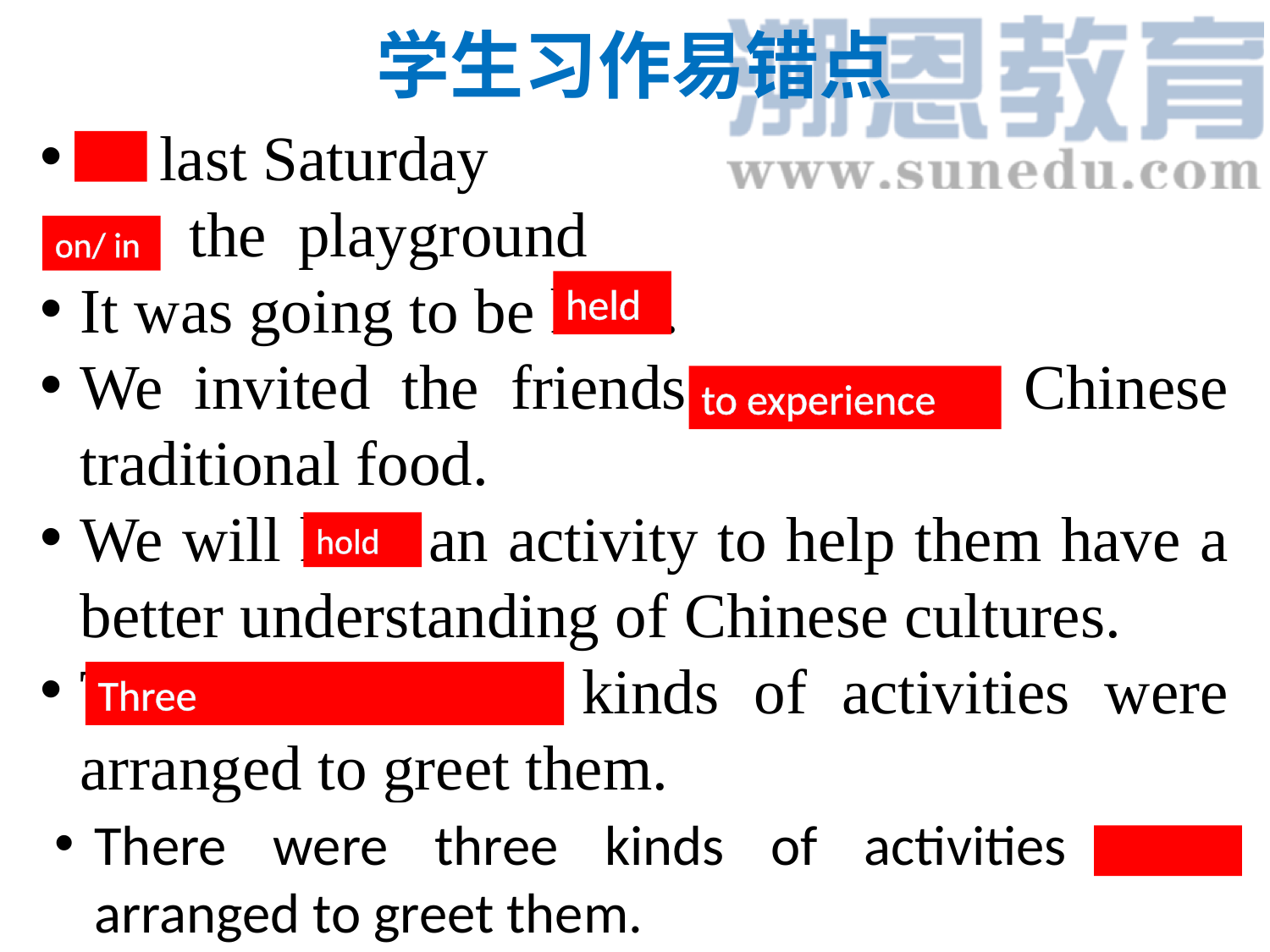

学生习作易错点
on last Saturday
at    the  playground
It was going to be hold.
We invited the friends experience Chinese traditional food.
We will held an activity to help them have a better understanding of Chinese cultures.
There were three kinds of activities were arranged to greet them.

on/ in
held
to experience
hold
Three
There were three kinds of activities were arranged to greet them.